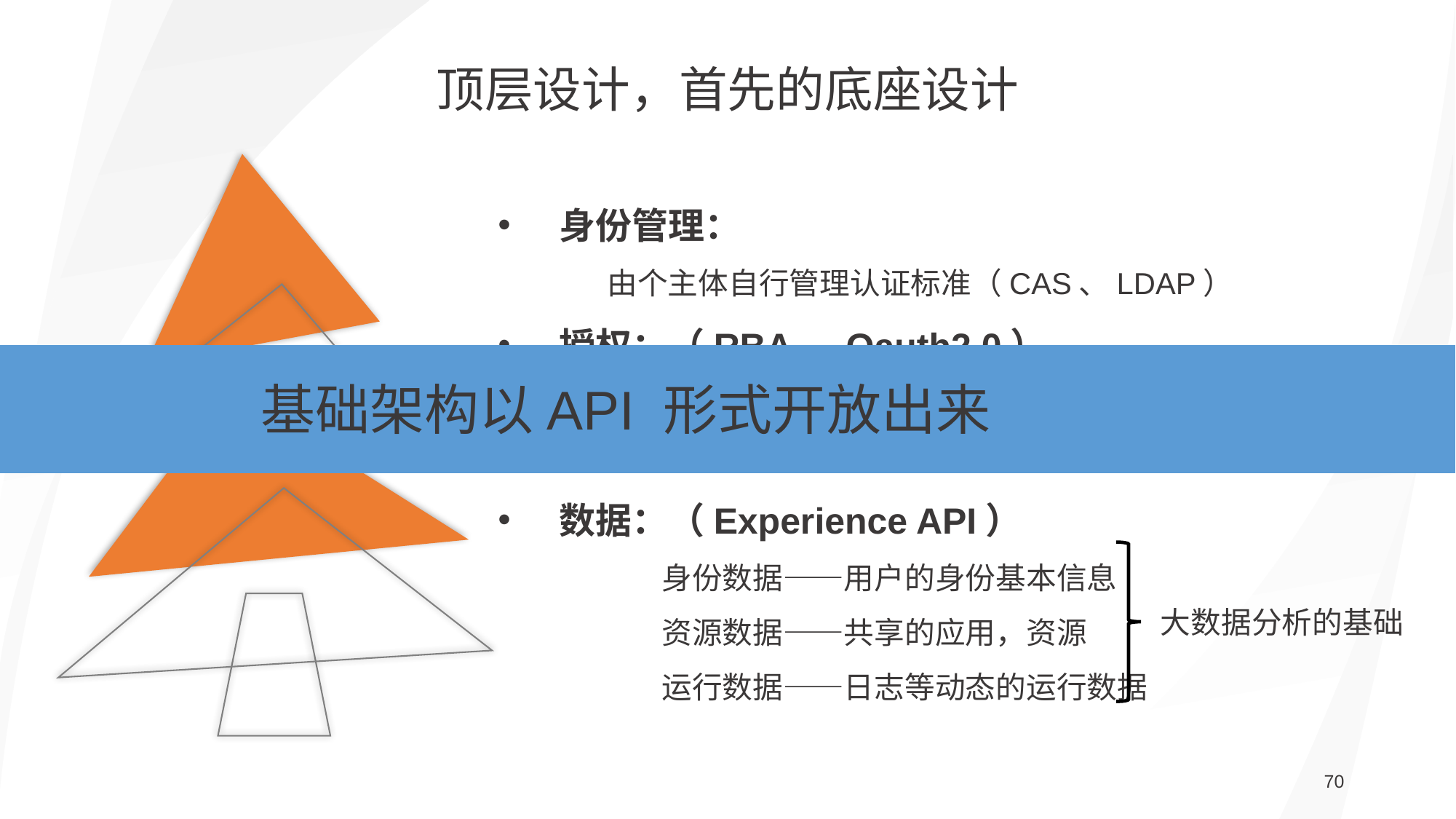

顶层设计，首先的底座设计

身份管理：
	由个主体自行管理认证标准（CAS、LDAP）
授权：（RBA、Oauth2.0）
	资源访问的授权——对用户授权
	应用开发的授权——对应用的授权
数据：（Experience API）
	身份数据——用户的身份基本信息
	资源数据——共享的应用，资源
	运行数据——日志等动态的运行数据

基础架构以API 形式开放出来

大数据分析的基础
70